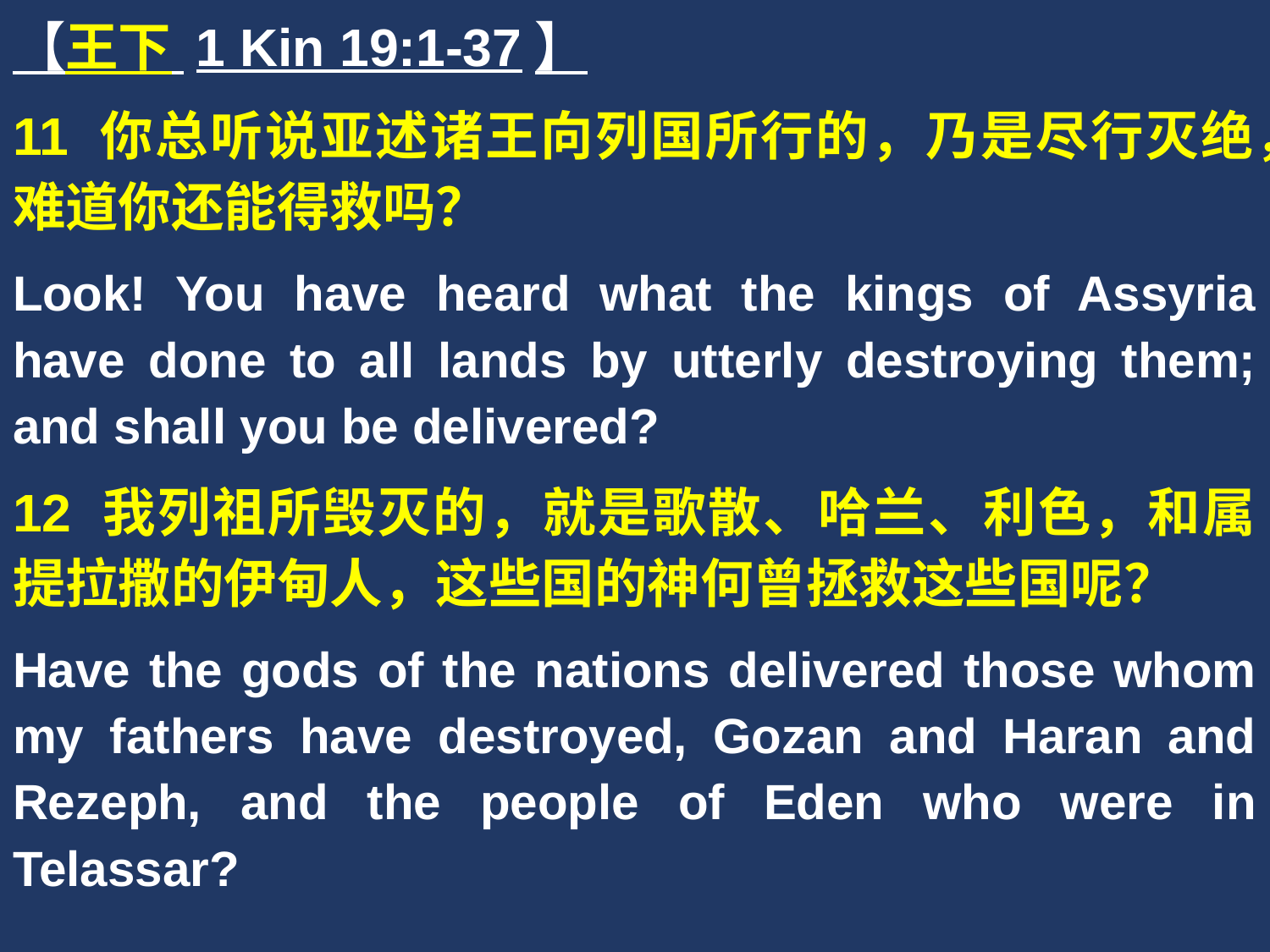

【王下 1 Kin 19:1-37】
11 你总听说亚述诸王向列国所行的，乃是尽行灭绝，难道你还能得救吗？
Look! You have heard what the kings of Assyria have done to all lands by utterly destroying them; and shall you be delivered?
12 我列祖所毁灭的，就是歌散、哈兰、利色，和属提拉撒的伊甸人，这些国的神何曾拯救这些国呢？
Have the gods of the nations delivered those whom my fathers have destroyed, Gozan and Haran and Rezeph, and the people of Eden who were in Telassar?